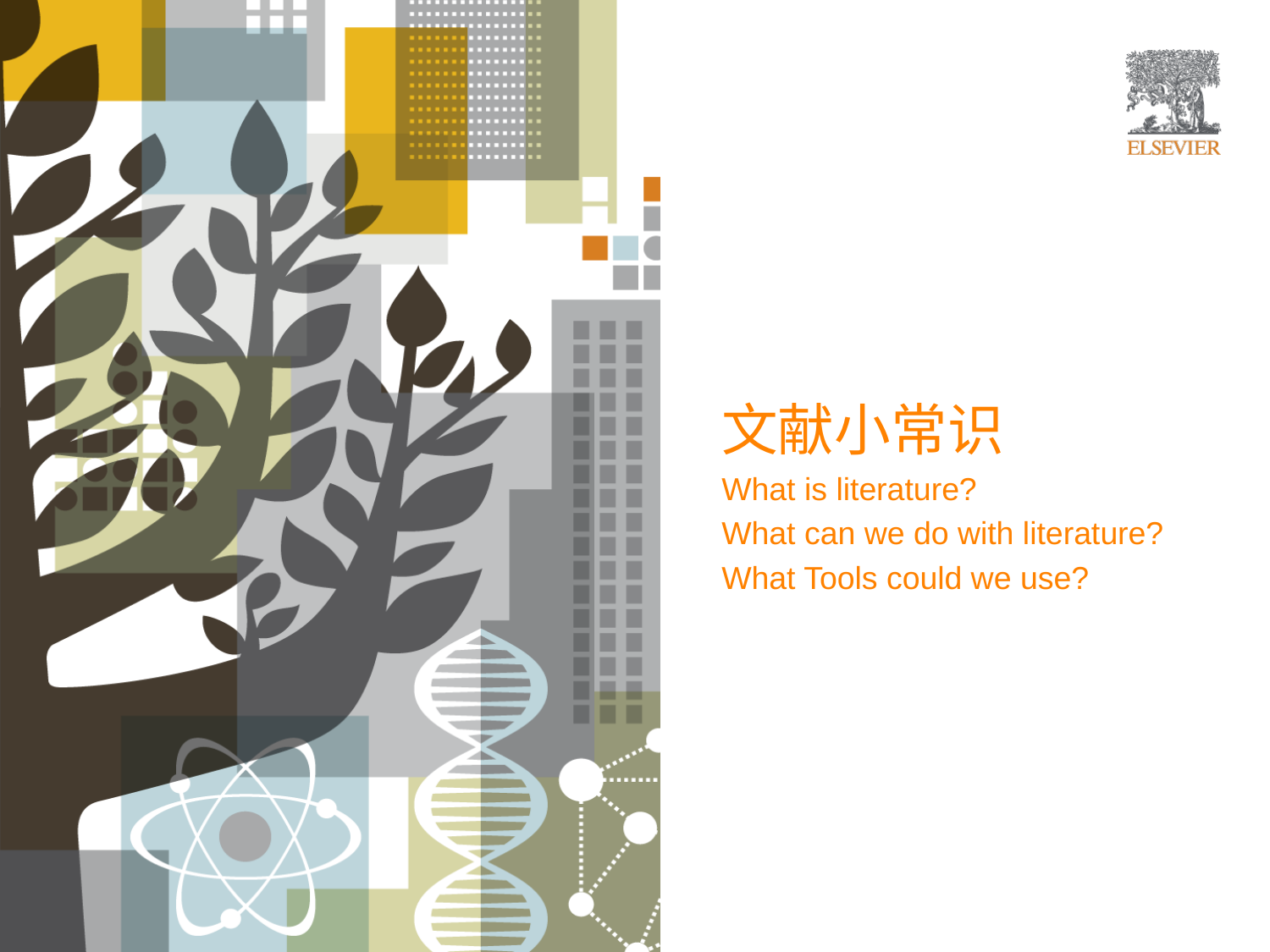

文献小常识
What is literature?
What can we do with literature?
What Tools could we use?